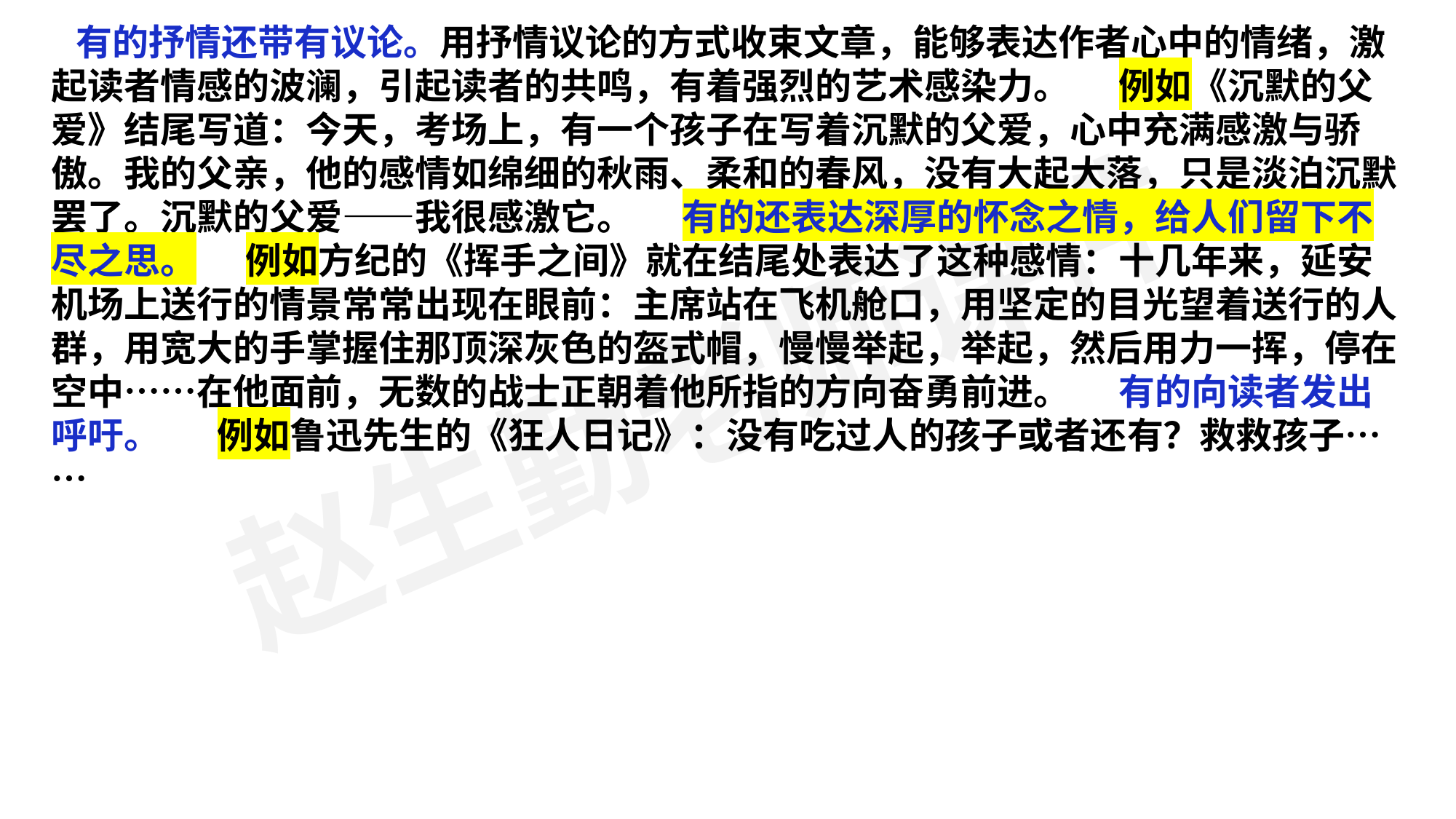

有的抒情还带有议论。用抒情议论的方式收束文章，能够表达作者心中的情绪，激起读者情感的波澜，引起读者的共鸣，有着强烈的艺术感染力。      例如《沉默的父爱》结尾写道：今天，考场上，有一个孩子在写着沉默的父爱，心中充满感激与骄傲。我的父亲，他的感情如绵细的秋雨、柔和的春风，没有大起大落，只是淡泊沉默罢了。沉默的父爱——我很感激它。      有的还表达深厚的怀念之情，给人们留下不尽之思。      例如方纪的《挥手之间》就在结尾处表达了这种感情：十几年来，延安机场上送行的情景常常出现在眼前：主席站在飞机舱口，用坚定的目光望着送行的人群，用宽大的手掌握住那顶深灰色的盔式帽，慢慢举起，举起，然后用力一挥，停在空中……在他面前，无数的战士正朝着他所指的方向奋勇前进。      有的向读者发出呼吁。       例如鲁迅先生的《狂人日记》：没有吃过人的孩子或者还有？救救孩子……